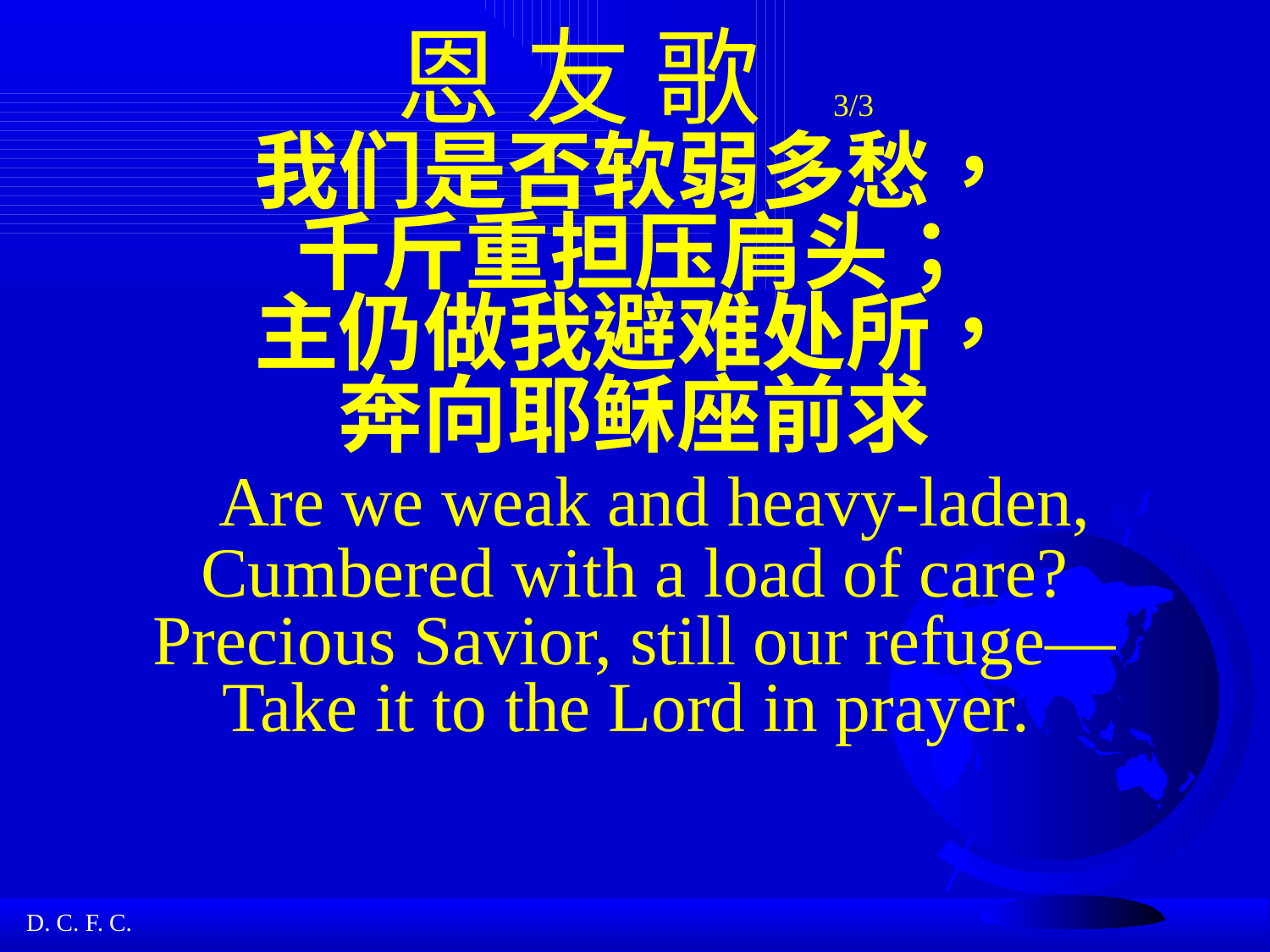

# 恩 友 歌         3/3 我们是否软弱多愁， 千斤重担压肩头； 主仍做我避难处所， 奔向耶稣座前求 Are we weak and heavy-laden, Cumbered with a load of care? Precious Savior, still our refuge— Take it to the Lord in prayer.